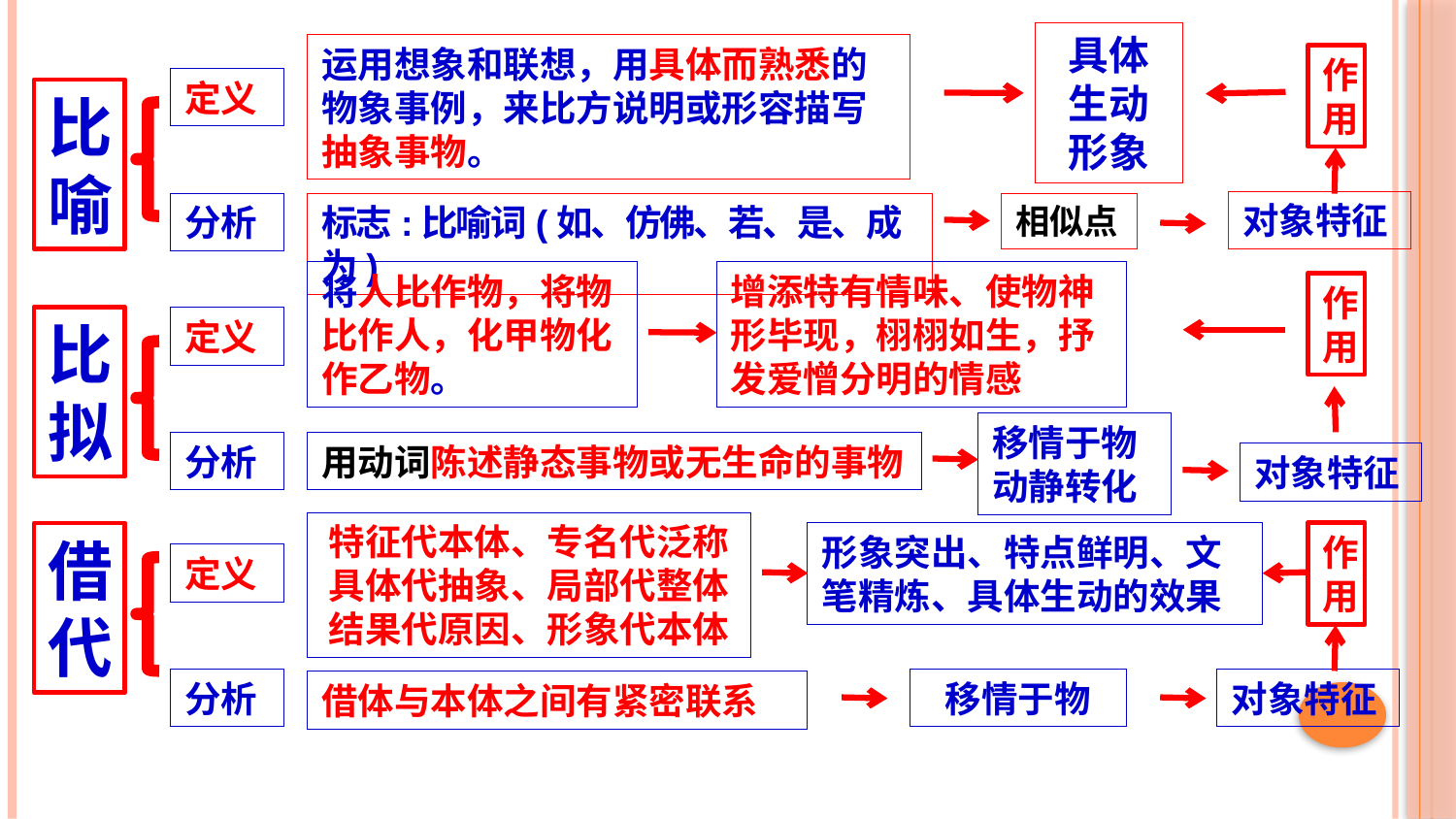

具体
生动
形象
运用想象和联想，用具体而熟悉的物象事例，来比方说明或形容描写抽象事物。
作用
定义
比喻

对象特征
分析
标志:比喻词(如、仿佛、若、是、成为)
相似点
将人比作物，将物比作人，化甲物化作乙物。
增添特有情味、使物神形毕现，栩栩如生，抒发爱憎分明的情感
作用
比拟
定义

移情于物
动静转化
分析
用动词陈述静态事物或无生命的事物
对象特征
特征代本体、专名代泛称
具体代抽象、局部代整体
结果代原因、形象代本体
作用
借代
形象突出、特点鲜明、文笔精炼、具体生动的效果
定义

分析
移情于物
对象特征
借体与本体之间有紧密联系